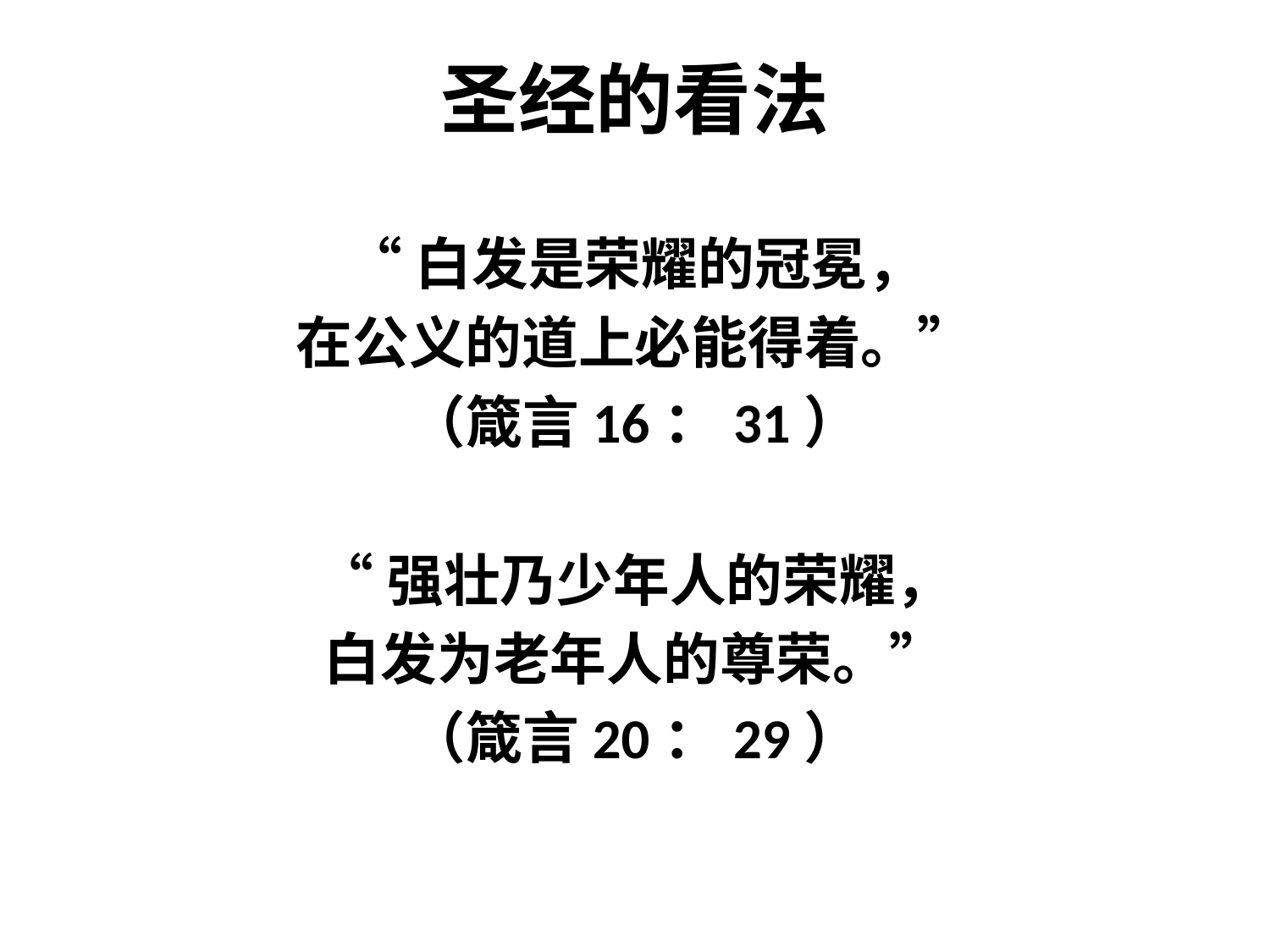

# 圣经的看法
“白发是荣耀的冠冕，
在公义的道上必能得着。”
（箴言16：31）

“强壮乃少年人的荣耀，
白发为老年人的尊荣。”
（箴言20：29）